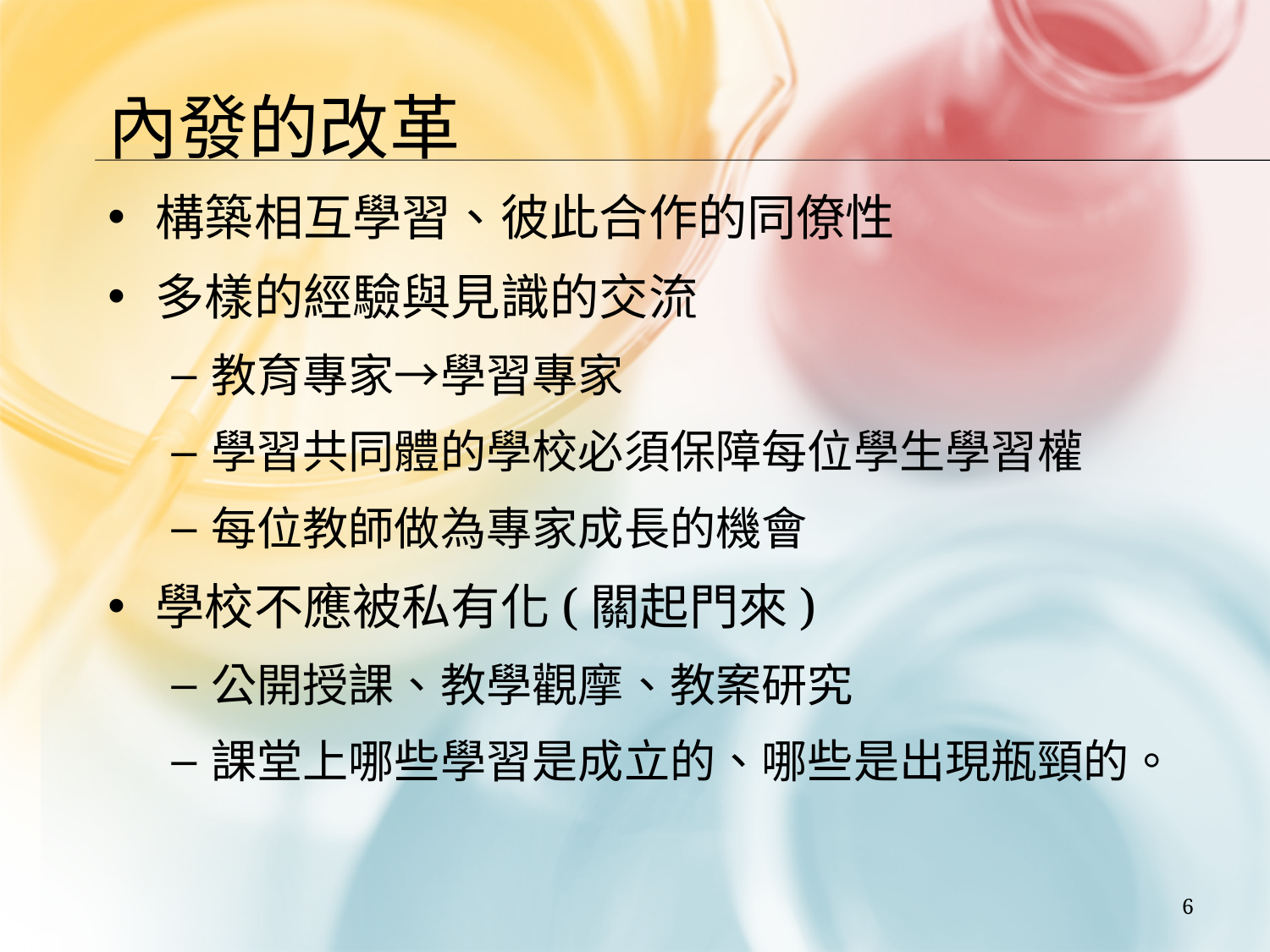

# 內發的改革
構築相互學習、彼此合作的同僚性
多樣的經驗與見識的交流
教育專家→學習專家
學習共同體的學校必須保障每位學生學習權
每位教師做為專家成長的機會
學校不應被私有化(關起門來)
公開授課、教學觀摩、教案研究
課堂上哪些學習是成立的、哪些是出現瓶頸的。

6